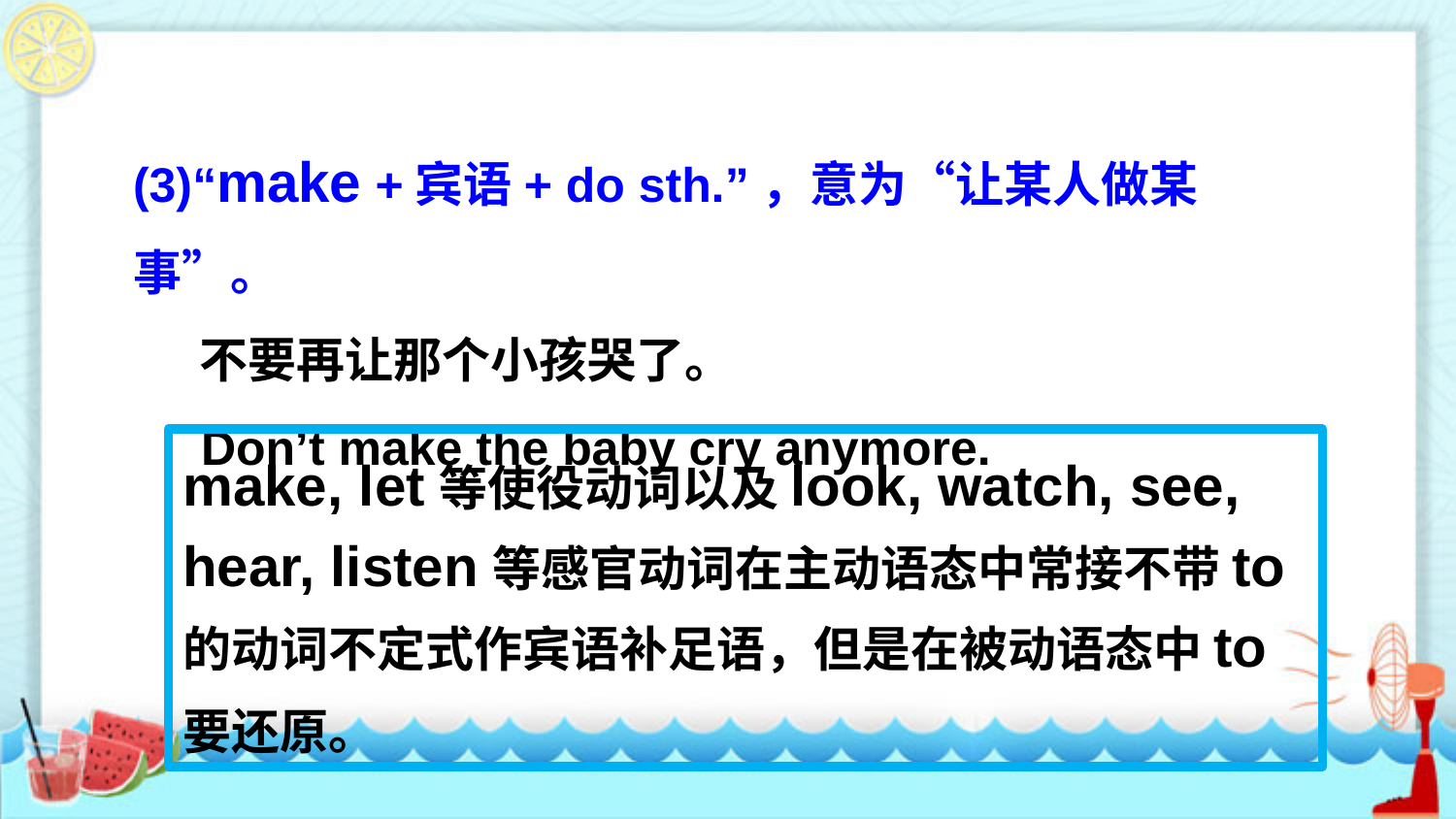

(3)“make +宾语+ do sth.”，意为“让某人做某事”。
     不要再让那个小孩哭了。
     Don’t make the baby cry anymore.
make, let等使役动词以及look, watch, see, hear, listen等感官动词在主动语态中常接不带to的动词不定式作宾语补足语，但是在被动语态中to要还原。